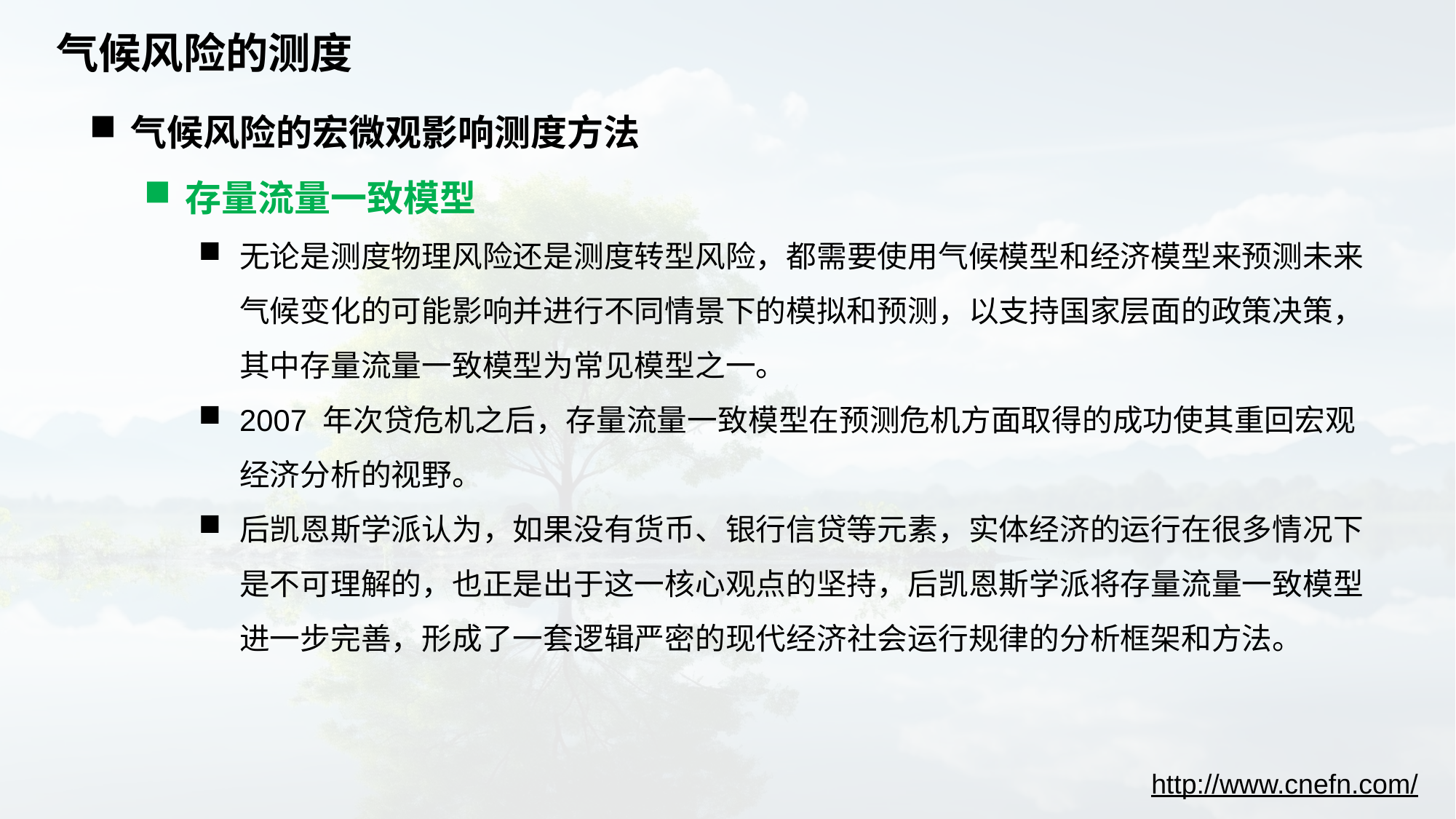

# 气候风险的测度
气候风险的宏微观影响测度方法
存量流量一致模型
无论是测度物理风险还是测度转型风险，都需要使用气候模型和经济模型来预测未来气候变化的可能影响并进行不同情景下的模拟和预测，以支持国家层面的政策决策，其中存量流量一致模型为常见模型之一。
2007 年次贷危机之后，存量流量一致模型在预测危机方面取得的成功使其重回宏观经济分析的视野。
后凯恩斯学派认为，如果没有货币、银行信贷等元素，实体经济的运行在很多情况下是不可理解的，也正是出于这一核心观点的坚持，后凯恩斯学派将存量流量一致模型进一步完善，形成了一套逻辑严密的现代经济社会运行规律的分析框架和方法。